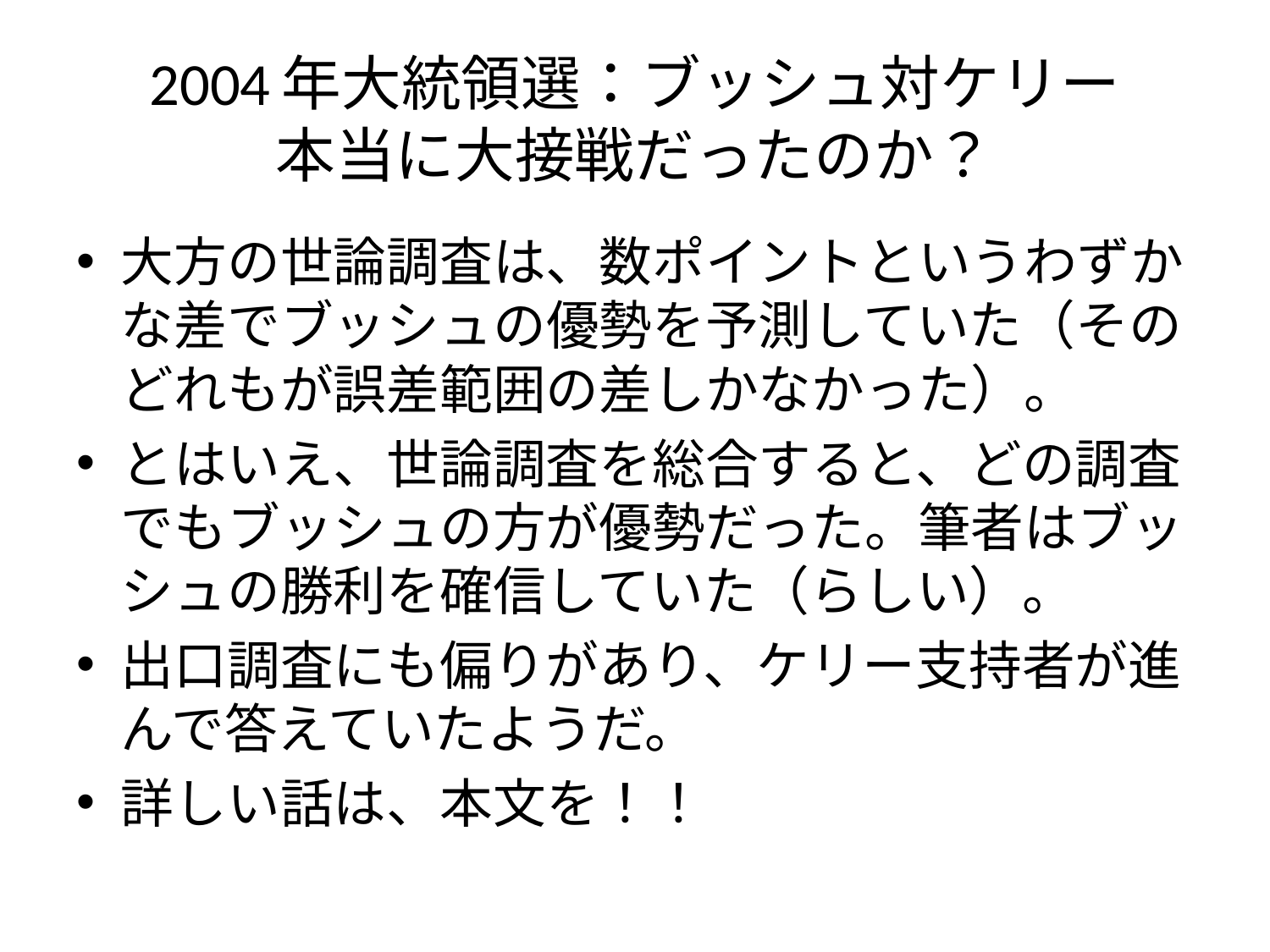

# 2004年大統領選：ブッシュ対ケリー 本当に大接戦だったのか？
大方の世論調査は、数ポイントというわずかな差でブッシュの優勢を予測していた（そのどれもが誤差範囲の差しかなかった）。
とはいえ、世論調査を総合すると、どの調査でもブッシュの方が優勢だった。筆者はブッシュの勝利を確信していた（らしい）。
出口調査にも偏りがあり、ケリー支持者が進んで答えていたようだ。
詳しい話は、本文を！！